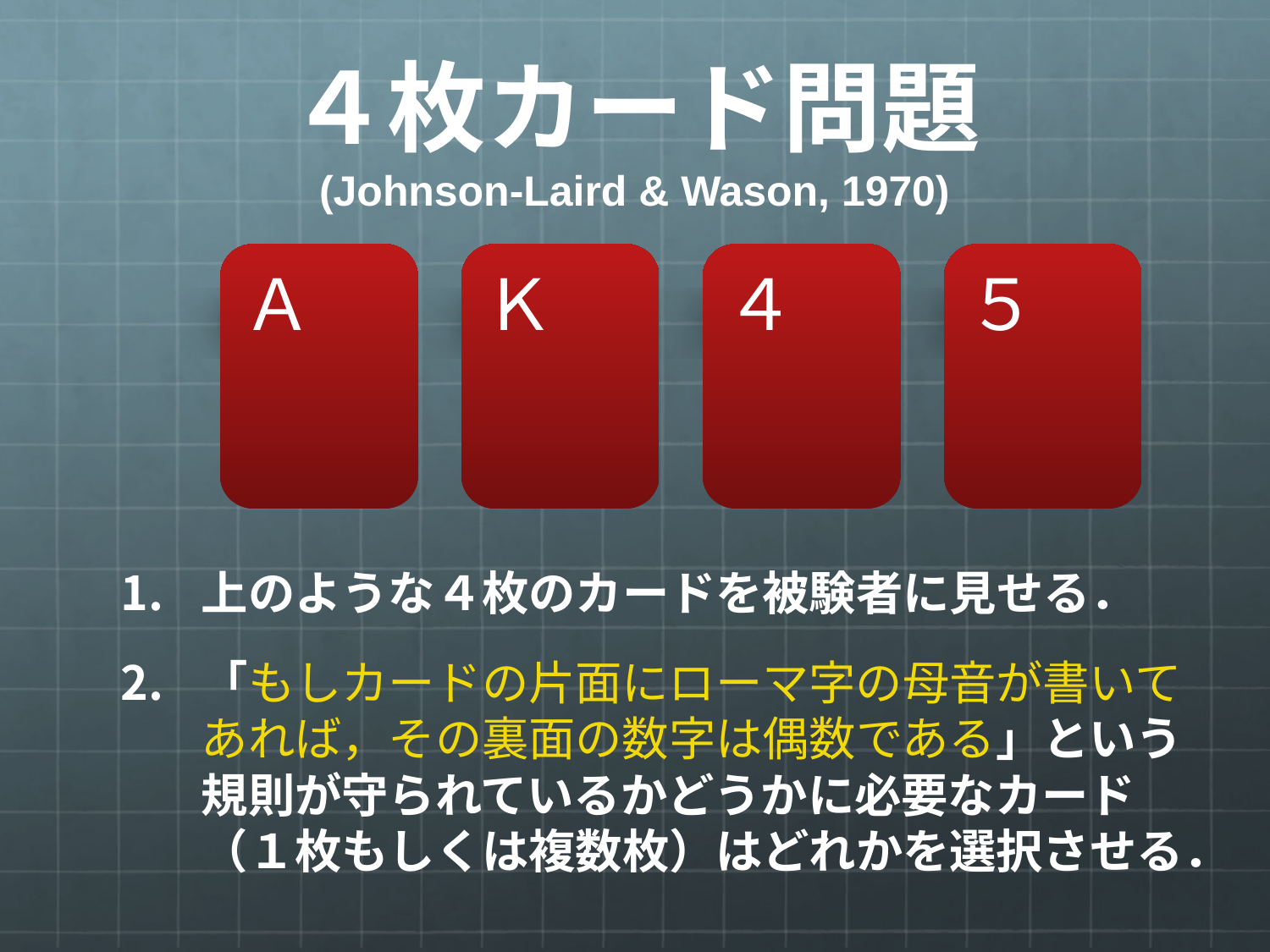

# ４枚カード問題 (Johnson-Laird & Wason, 1970)
Ａ
Ｋ
４
５
上のような４枚のカードを被験者に見せる．
「もしカードの片面にローマ字の母音が書いてあれば，その裏面の数字は偶数である」という規則が守られているかどうかに必要なカード（１枚もしくは複数枚）はどれかを選択させる．